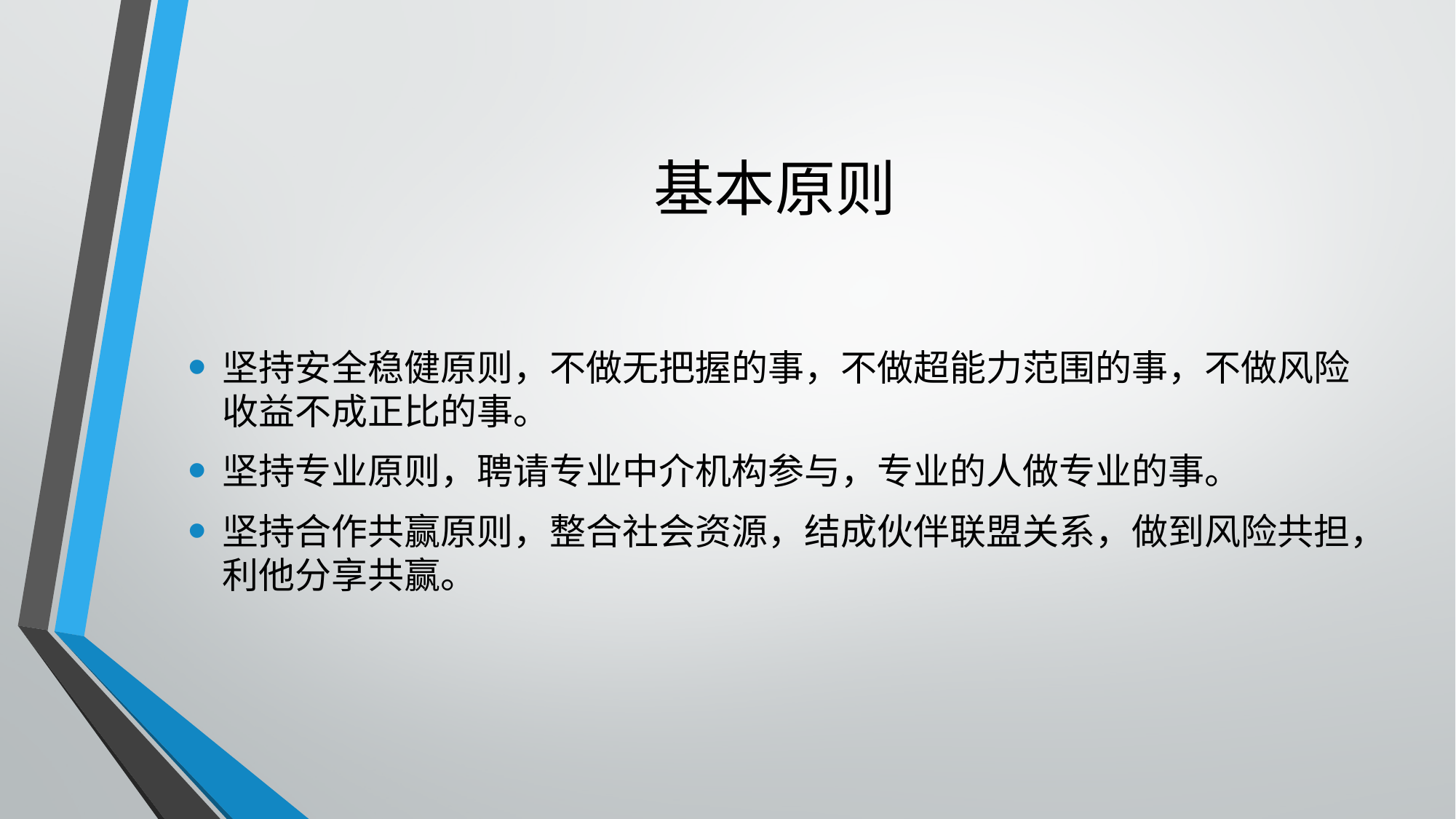

# 基本原则
坚持安全稳健原则，不做无把握的事，不做超能力范围的事，不做风险收益不成正比的事。
坚持专业原则，聘请专业中介机构参与，专业的人做专业的事。
坚持合作共赢原则，整合社会资源，结成伙伴联盟关系，做到风险共担，利他分享共赢。